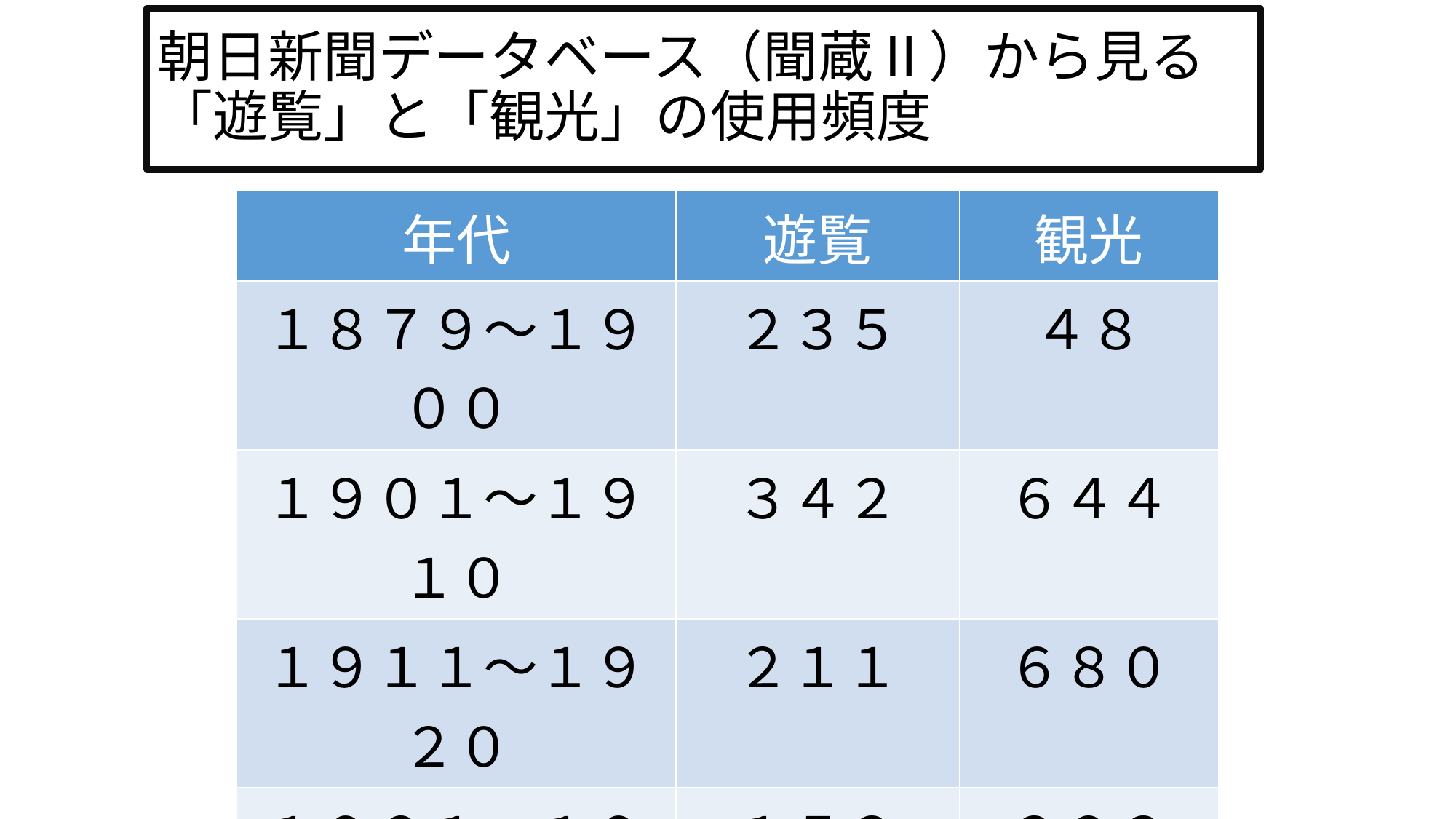

# 朝日新聞データベース（聞蔵Ⅱ）から見る 「遊覧」と「観光」の使用頻度
| 年代 | 遊覧 | 観光 |
| --- | --- | --- |
| １８７９～１９００ | ２３５ | ４８ |
| １９０１～１９１０ | ３４２ | ６４４ |
| １９１１～１９２０ | ２１１ | ６８０ |
| １９２１～１９３０ | １５３ | ３２３ |
| １９３１～１９４５ | ２００ | １０３９ |
| １９４６～１９８９ | ２５８ | ５４９２ |